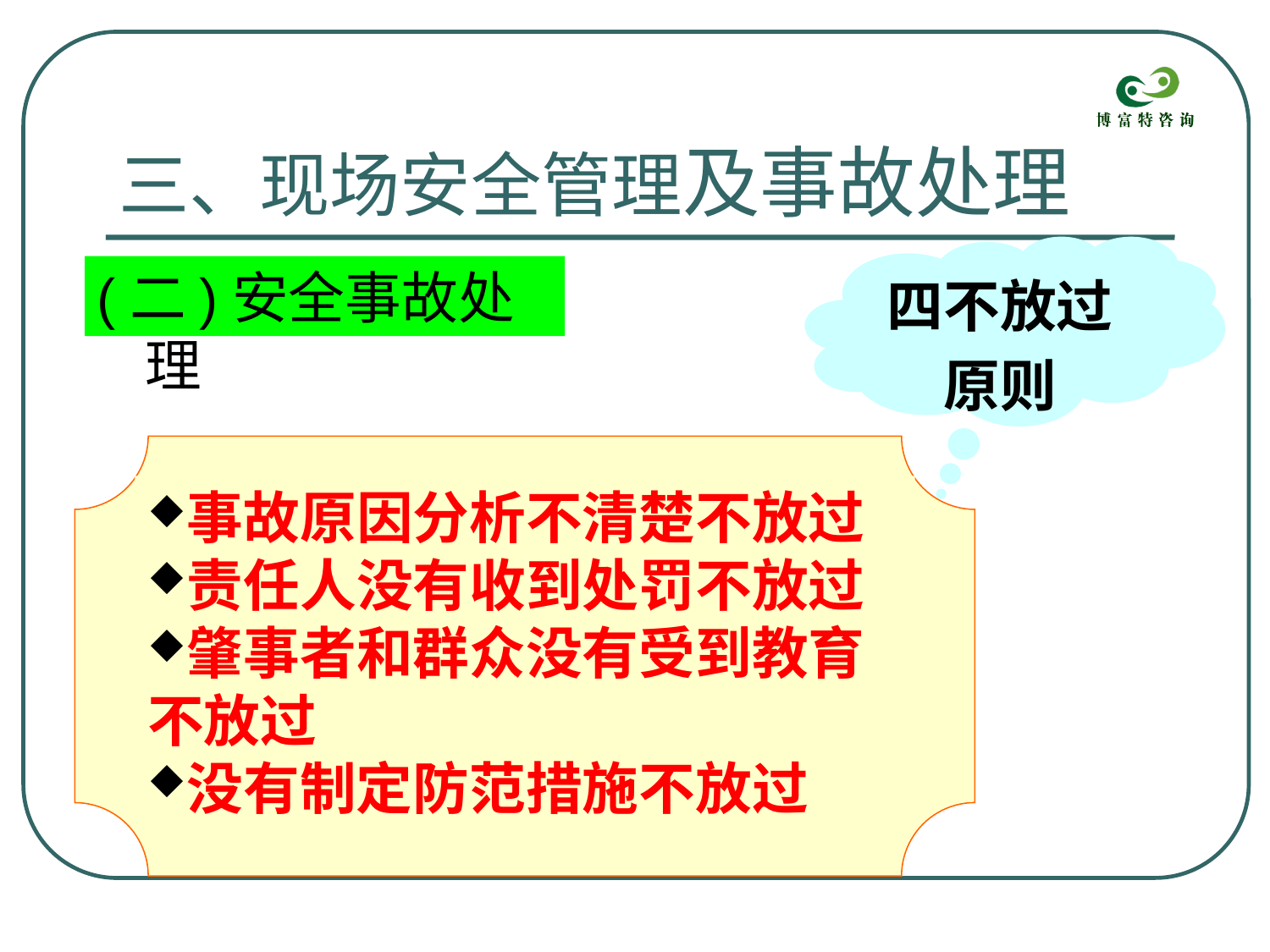

# 三、现场安全管理及事故处理
四不放过
原则
(二)安全事故处理

事故原因分析不清楚不放过
责任人没有收到处罚不放过
肇事者和群众没有受到教育不放过
没有制定防范措施不放过
20